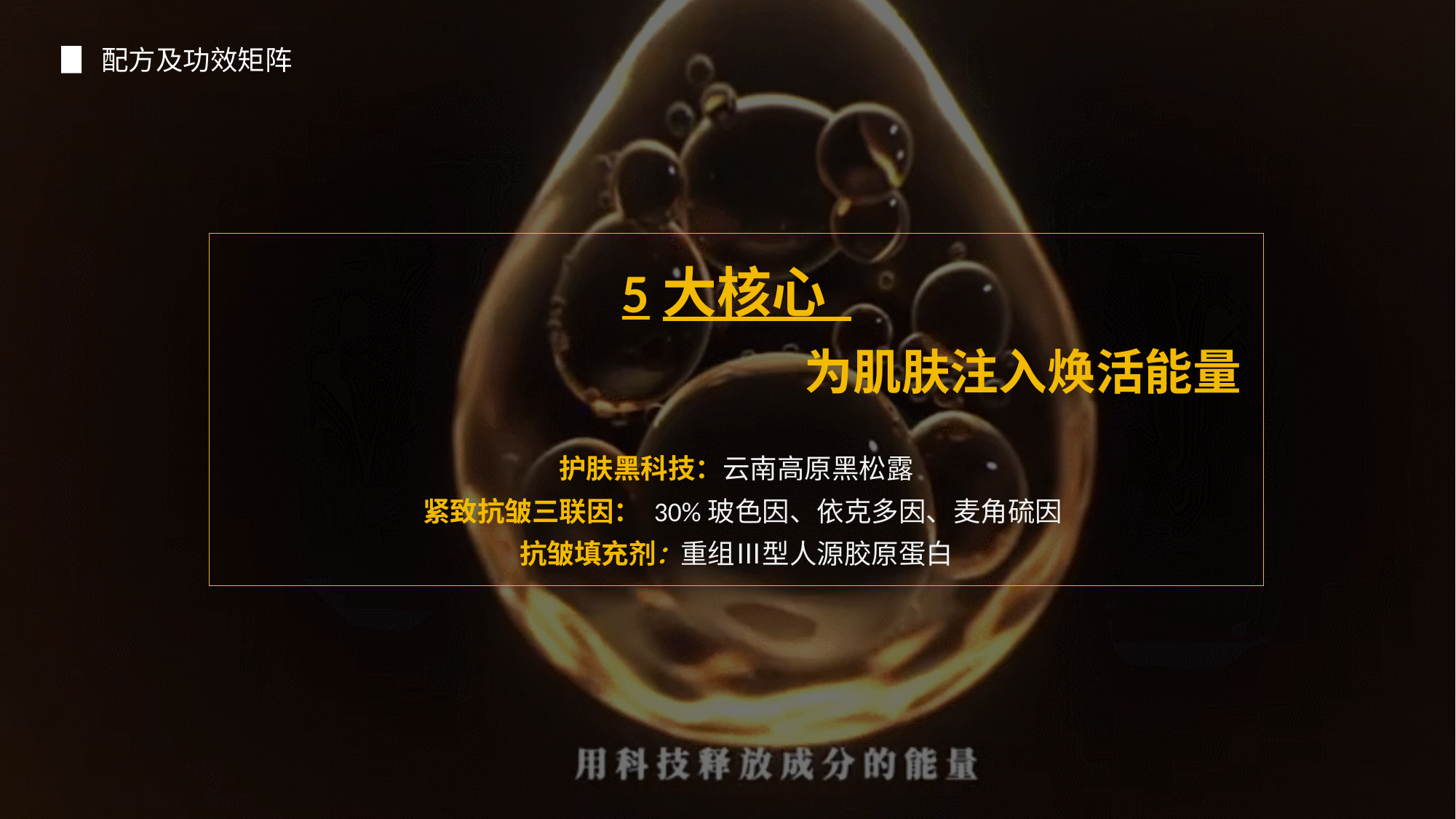

▊ 配方及功效矩阵
5大核心
  为肌肤注入焕活能量

护肤黑科技：云南高原黑松露
 紧致抗皱三联因： 30%玻色因、依克多因、麦角硫因
抗皱填充剂：重组Ⅲ型人源胶原蛋白